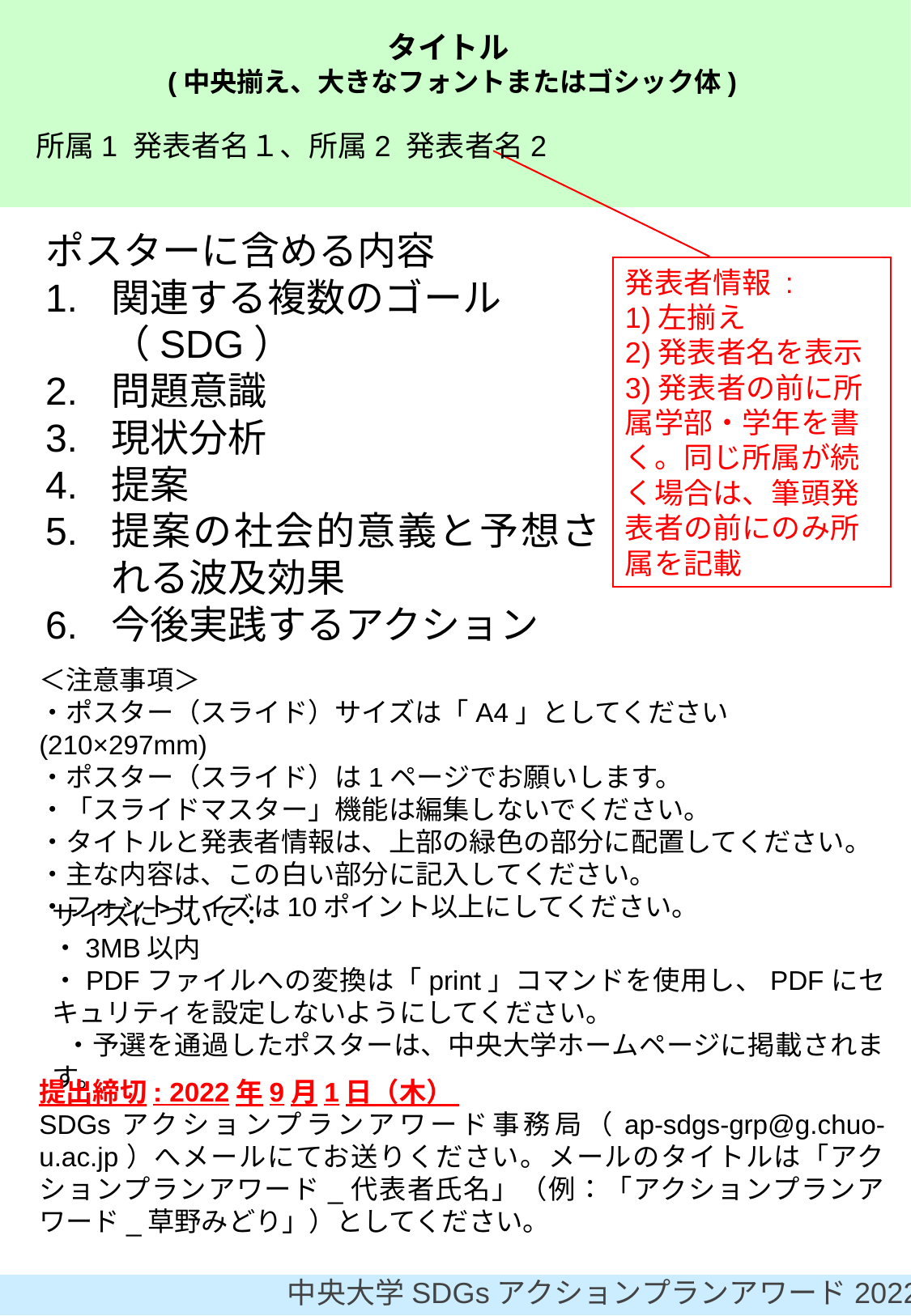

タイトル
 (中央揃え、大きなフォントまたはゴシック体)
所属1 発表者名１、所属2 発表者名2
ポスターに含める内容
関連する複数のゴール（SDG）
問題意識
現状分析
提案
提案の社会的意義と予想される波及効果
今後実践するアクション
発表者情報 :
1)左揃え
2)発表者名を表示
3)発表者の前に所属学部・学年を書く。同じ所属が続く場合は、筆頭発表者の前にのみ所属を記載
＜注意事項＞
・ポスター（スライド）サイズは「A4」としてください(210×297mm)
・ポスター（スライド）は1ページでお願いします。
・「スライドマスター」機能は編集しないでください。
・タイトルと発表者情報は、上部の緑色の部分に配置してください。
・主な内容は、この白い部分に記入してください。
・フォントサイズは10ポイント以上にしてください。

サイズについて：
・3MB以内
・PDFファイルへの変換は「print」コマンドを使用し、PDFにセキュリティを設定しないようにしてください。
 ・予選を通過したポスターは、中央大学ホームページに掲載されます。
提出締切: 2022年9月1日（木）
SDGsアクションプランアワード事務局（ap-sdgs-grp@g.chuo-u.ac.jp）へメールにてお送りください。メールのタイトルは「アクションプランアワード_代表者氏名」（例：「アクションプランアワード_草野みどり」）としてください。